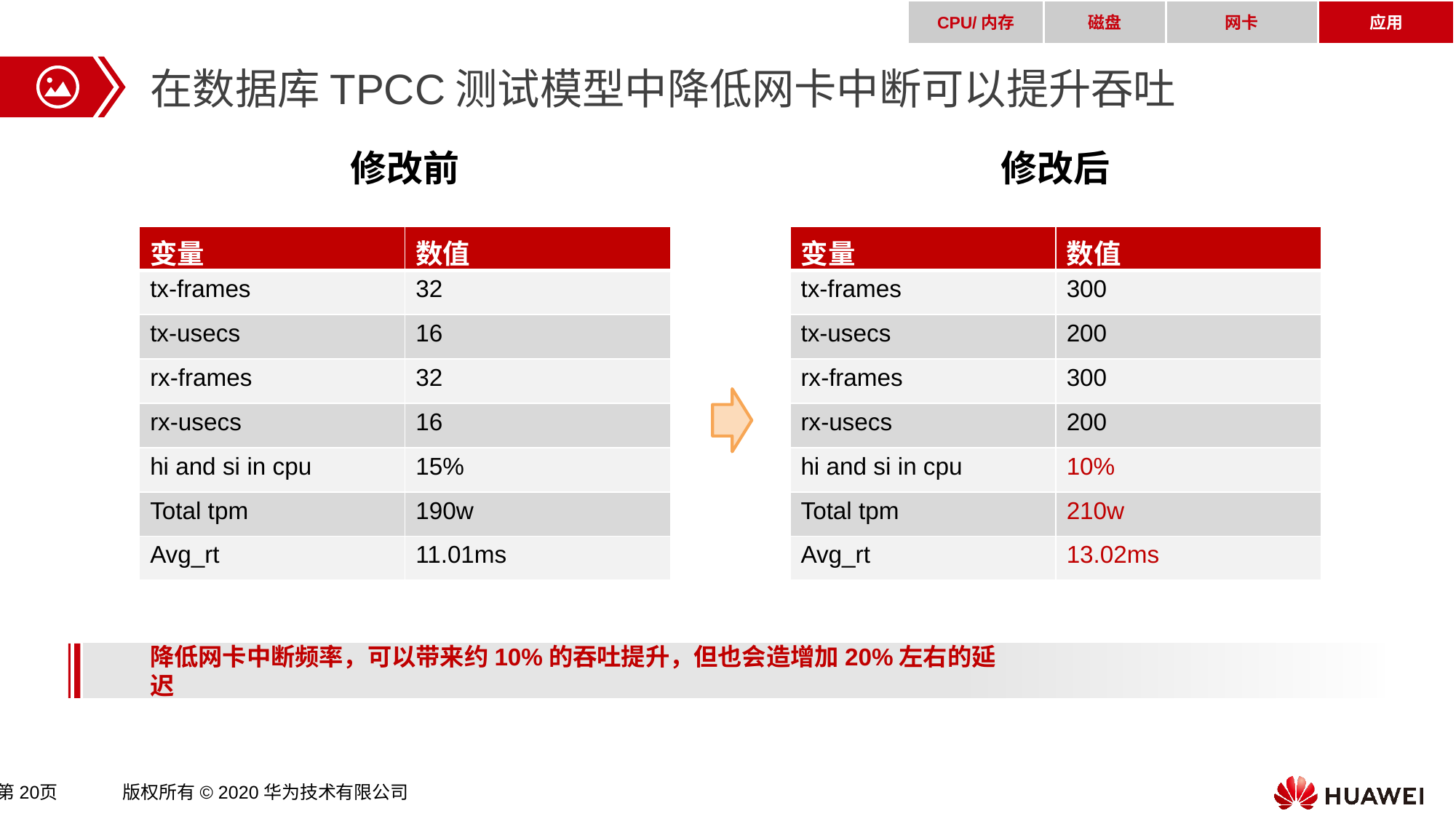

CPU/内存
磁盘
网卡
应用

在数据库TPCC测试模型中降低网卡中断可以提升吞吐

修改前
修改后
| 变量 | 数值 |
| --- | --- |
| tx-frames | 32 |
| tx-usecs | 16 |
| rx-frames | 32 |
| rx-usecs | 16 |
| hi and si in cpu | 15% |
| Total tpm | 190w |
| Avg\_rt | 11.01ms |
| 变量 | 数值 |
| --- | --- |
| tx-frames | 300 |
| tx-usecs | 200 |
| rx-frames | 300 |
| rx-usecs | 200 |
| hi and si in cpu | 10% |
| Total tpm | 210w |
| Avg\_rt | 13.02ms |

降低网卡中断频率，可以带来约10%的吞吐提升，但也会造增加20%左右的延迟